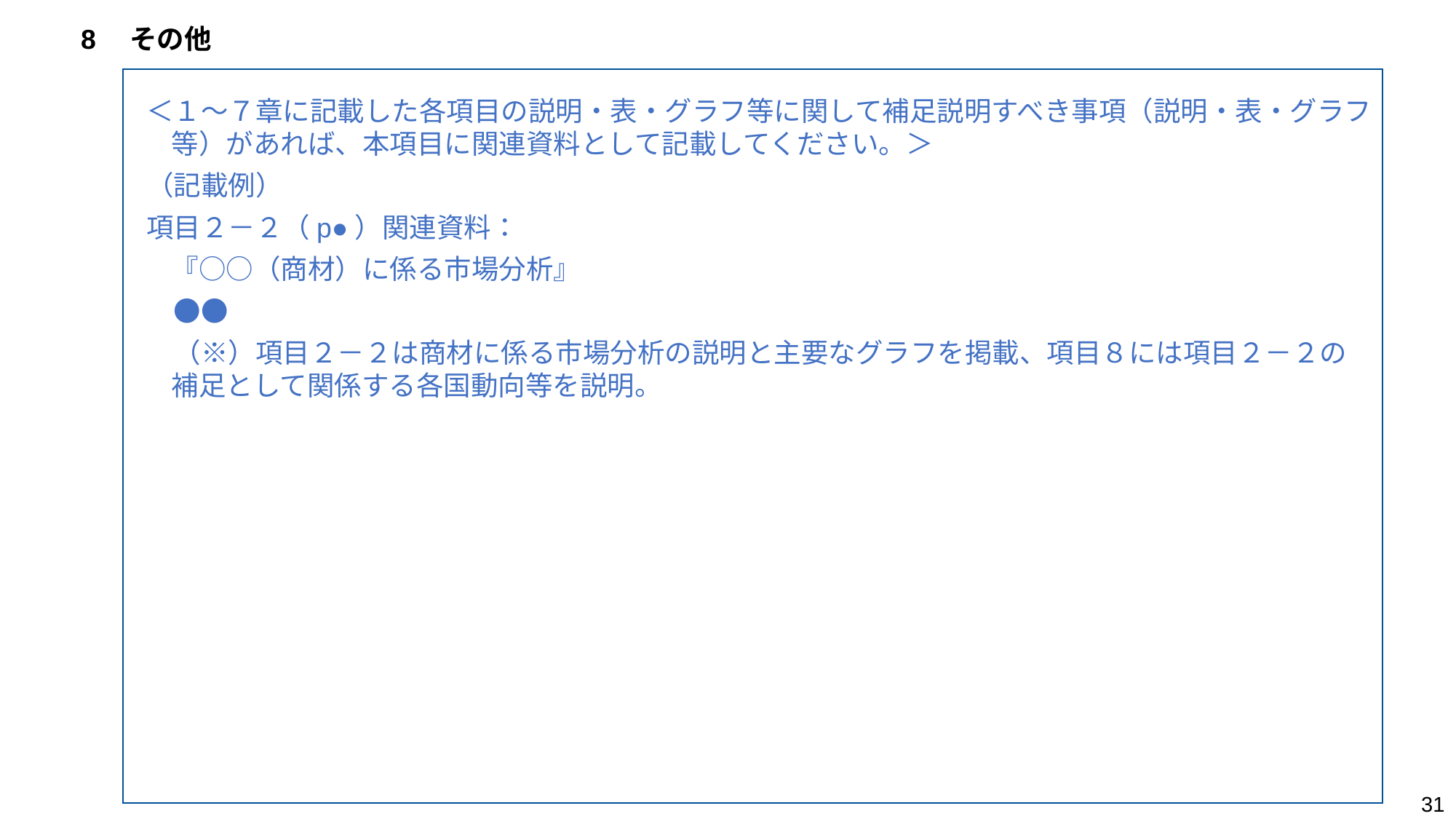

8　その他

＜１～７章に記載した各項目の説明・表・グラフ等に関して補足説明すべき事項（説明・表・グラフ等）があれば、本項目に関連資料として記載してください。＞
（記載例）
項目２－２（p●）関連資料：
	『○○（商材）に係る市場分析』
　●●
　（※）項目２－２は商材に係る市場分析の説明と主要なグラフを掲載、項目８には項目２－２の補足として関係する各国動向等を説明。